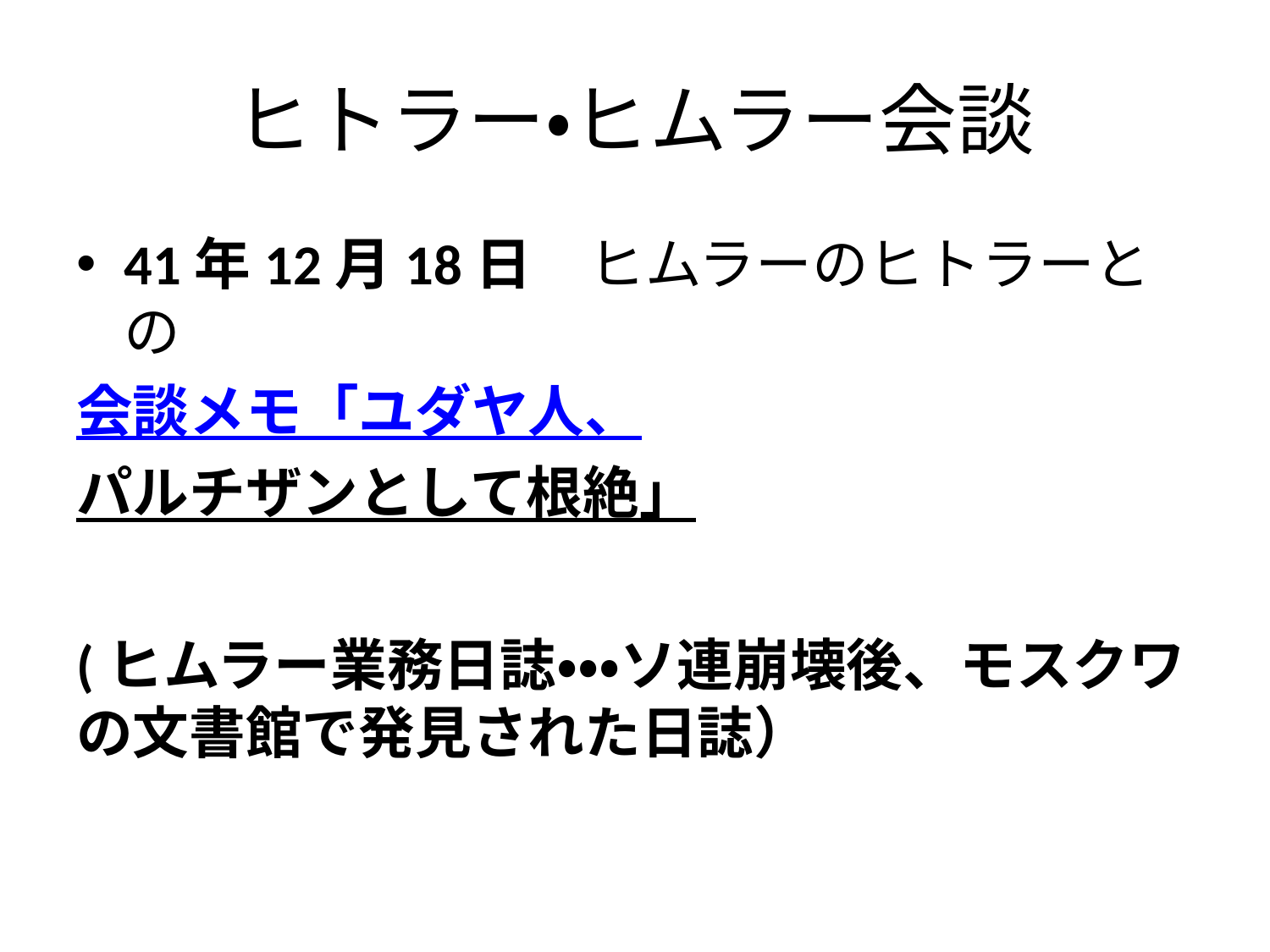

# ヒトラー・ヒムラー会談
41年12月18日　ヒムラーのヒトラーとの
会談メモ「ユダヤ人、パルチザンとして根絶」

(ヒムラー業務日誌・・・ソ連崩壊後、モスクワの文書館で発見された日誌）